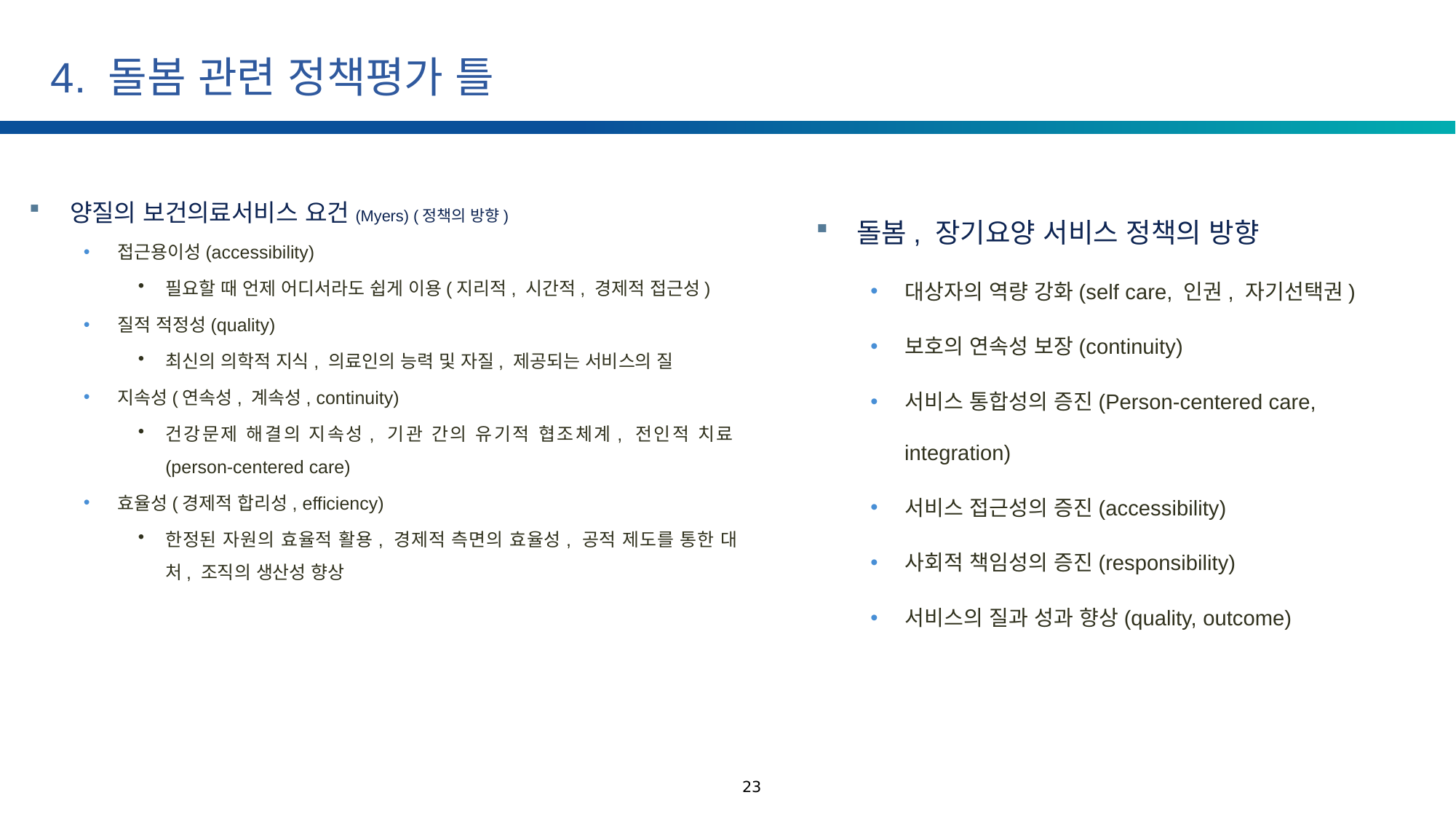

# 4. 돌봄 관련 정책평가 틀
양질의 보건의료서비스 요건(Myers) (정책의 방향)
접근용이성(accessibility)
필요할 때 언제 어디서라도 쉽게 이용(지리적, 시간적, 경제적 접근성)
질적 적정성(quality)
최신의 의학적 지식, 의료인의 능력 및 자질, 제공되는 서비스의 질
지속성(연속성, 계속성, continuity)
건강문제 해결의 지속성, 기관 간의 유기적 협조체계, 전인적 치료(person-centered care)
효율성(경제적 합리성, efficiency)
한정된 자원의 효율적 활용, 경제적 측면의 효율성, 공적 제도를 통한 대처, 조직의 생산성 향상

돌봄, 장기요양 서비스 정책의 방향
대상자의 역량 강화(self care, 인권, 자기선택권)
보호의 연속성 보장(continuity)
서비스 통합성의 증진(Person-centered care, integration)
서비스 접근성의 증진(accessibility)
사회적 책임성의 증진(responsibility)
서비스의 질과 성과 향상(quality, outcome)

23